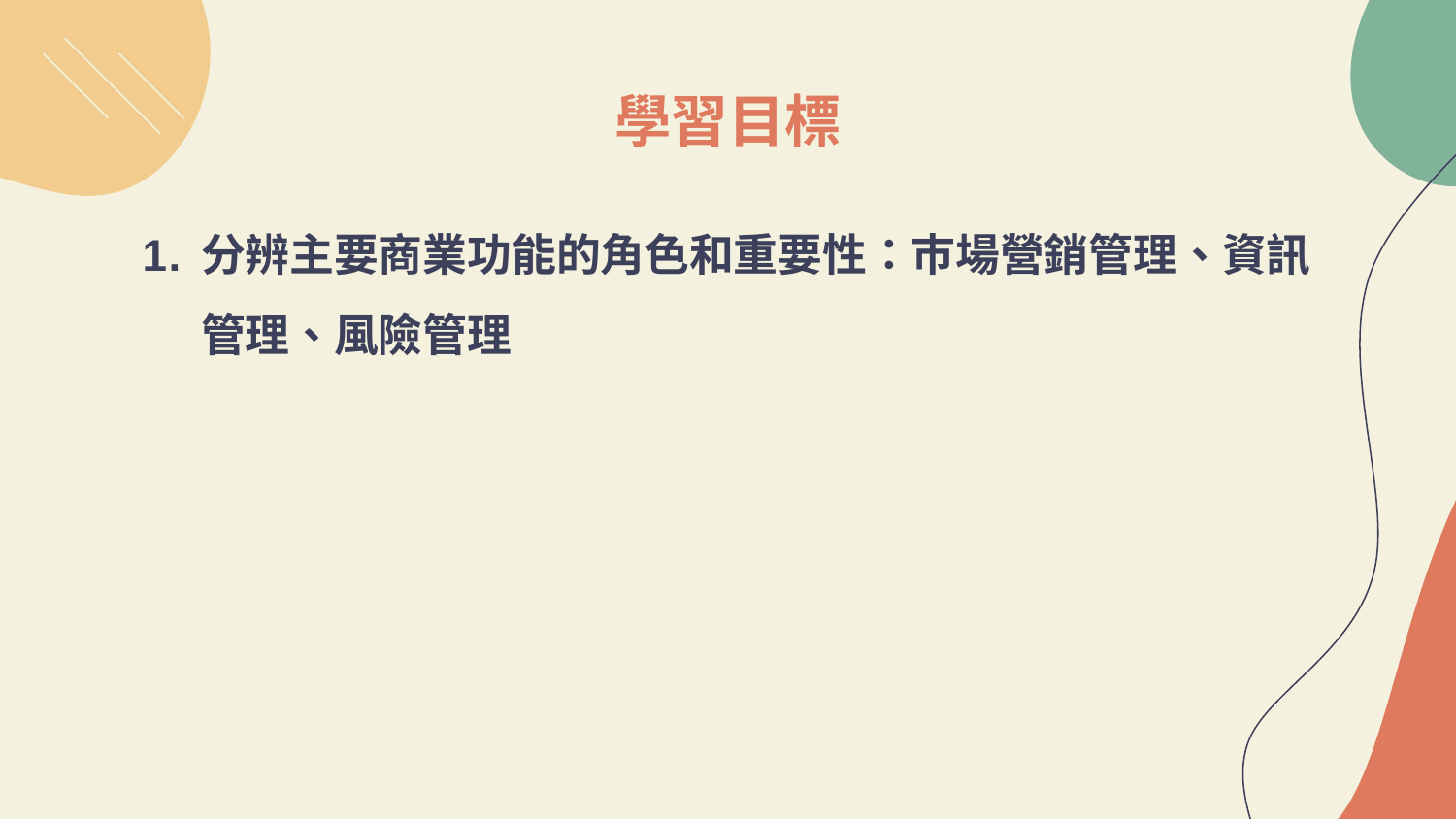

# 學習目標
分辨主要商業功能的角色和重要性：巿場營銷管理、資訊管理、風險管理